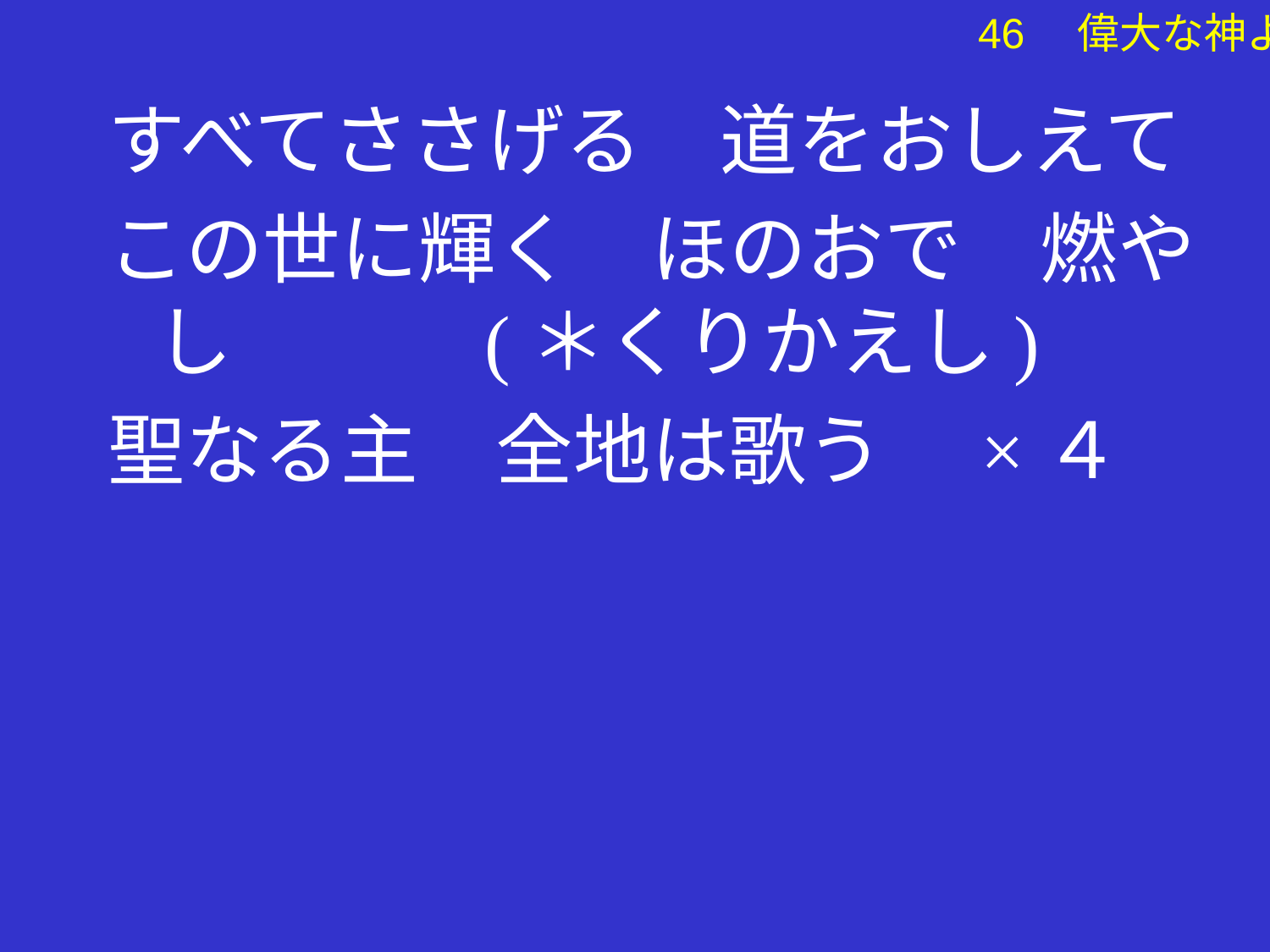

# 46　偉大な神よ
すべてささげる　道をおしえて
この世に輝く　ほのおで　燃やし　　　(＊くりかえし)
聖なる主　全地は歌う　×４